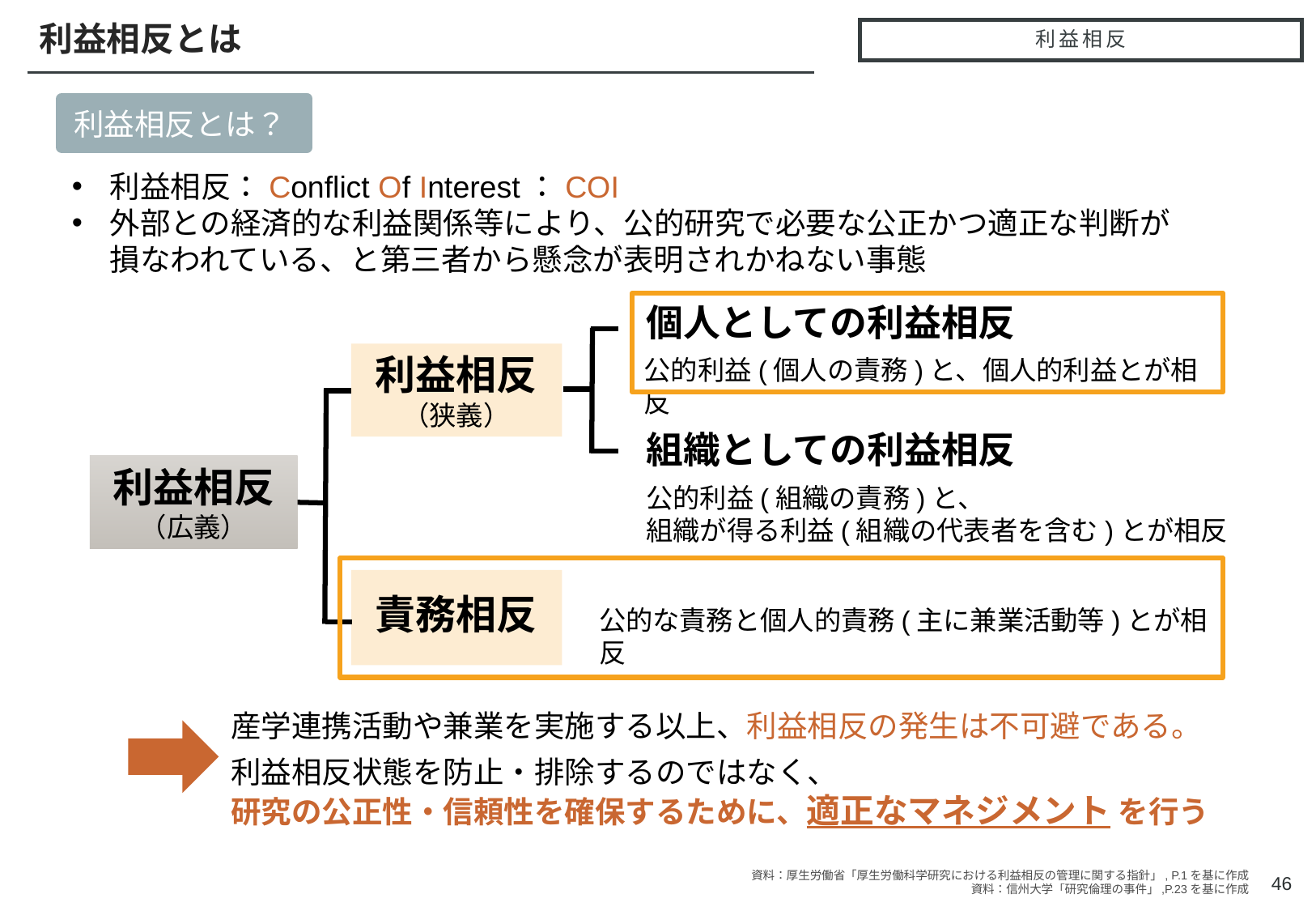

利益相反とは
# 利益相反
利益相反とは？
利益相反：Conflict Of Interest：COI
外部との経済的な利益関係等により、公的研究で必要な公正かつ適正な判断が
損なわれている、と第三者から懸念が表明されかねない事態

個人としての利益相反
利益相反
（狭義）
公的利益(個人の責務)と、個人的利益とが相反
組織としての利益相反
利益相反
（広義）
公的利益(組織の責務)と、
組織が得る利益(組織の代表者を含む)とが相反

責務相反
公的な責務と個人的責務(主に兼業活動等)とが相反
産学連携活動や兼業を実施する以上、利益相反の発生は不可避である。
利益相反状態を防止・排除するのではなく、
研究の公正性・信頼性を確保するために、適正なマネジメント を行う

46
資料：厚生労働省「厚生労働科学研究における利益相反の管理に関する指針」, P.1を基に作成
資料：信州大学「研究倫理の事件」,P.23を基に作成